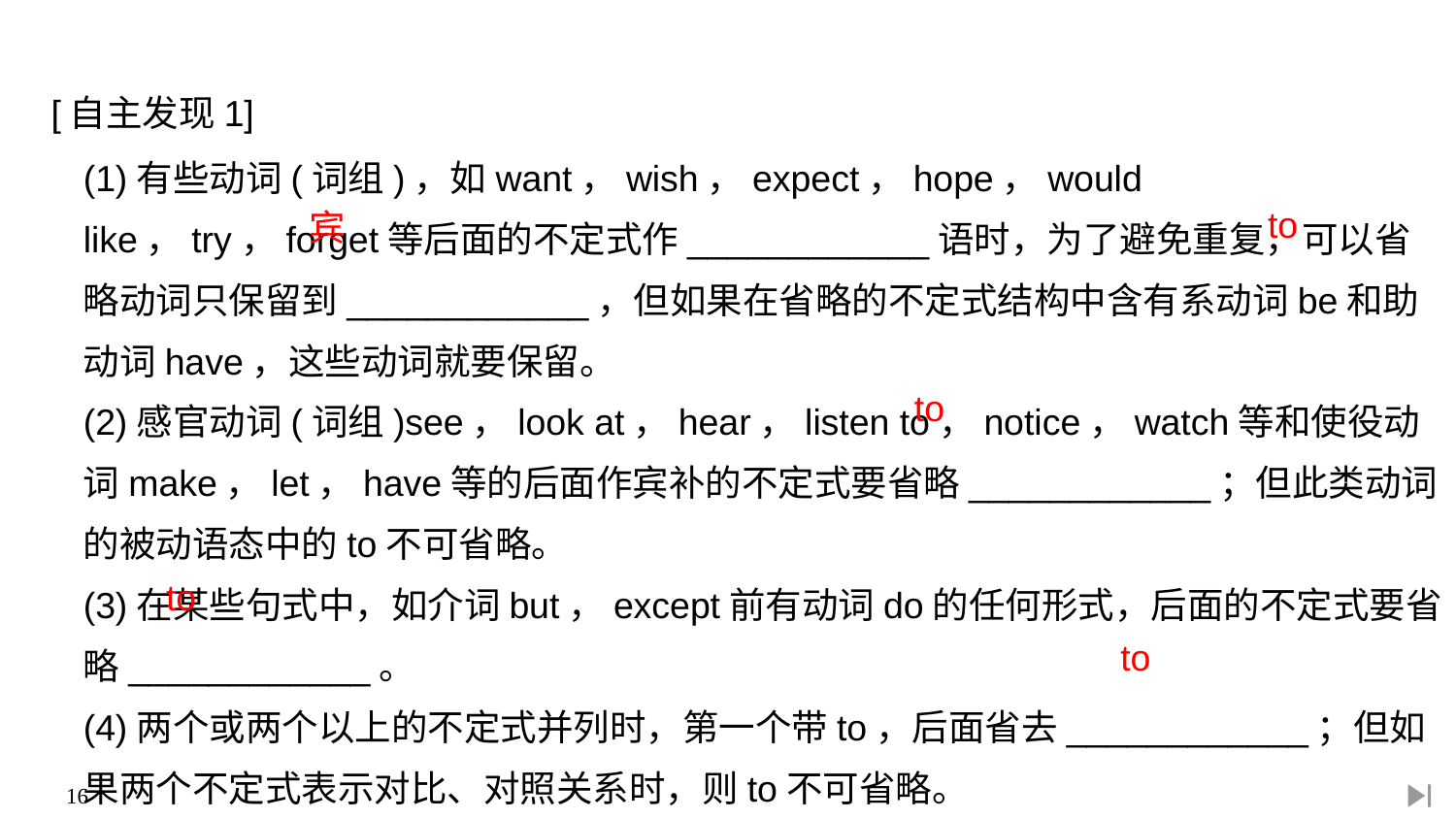

[自主发现1]
(1)有些动词(词组)，如want，wish，expect，hope，would like，try，forget等后面的不定式作____________语时，为了避免重复，可以省略动词只保留到____________，但如果在省略的不定式结构中含有系动词be和助动词have，这些动词就要保留。
(2)感官动词(词组)see，look at，hear，listen to，notice，watch等和使役动词make，let，have等的后面作宾补的不定式要省略____________；但此类动词的被动语态中的to不可省略。
(3)在某些句式中，如介词but，except前有动词do的任何形式，后面的不定式要省略____________。
(4)两个或两个以上的不定式并列时，第一个带to，后面省去____________；但如果两个不定式表示对比、对照关系时，则to不可省略。
to
宾
to
to
to